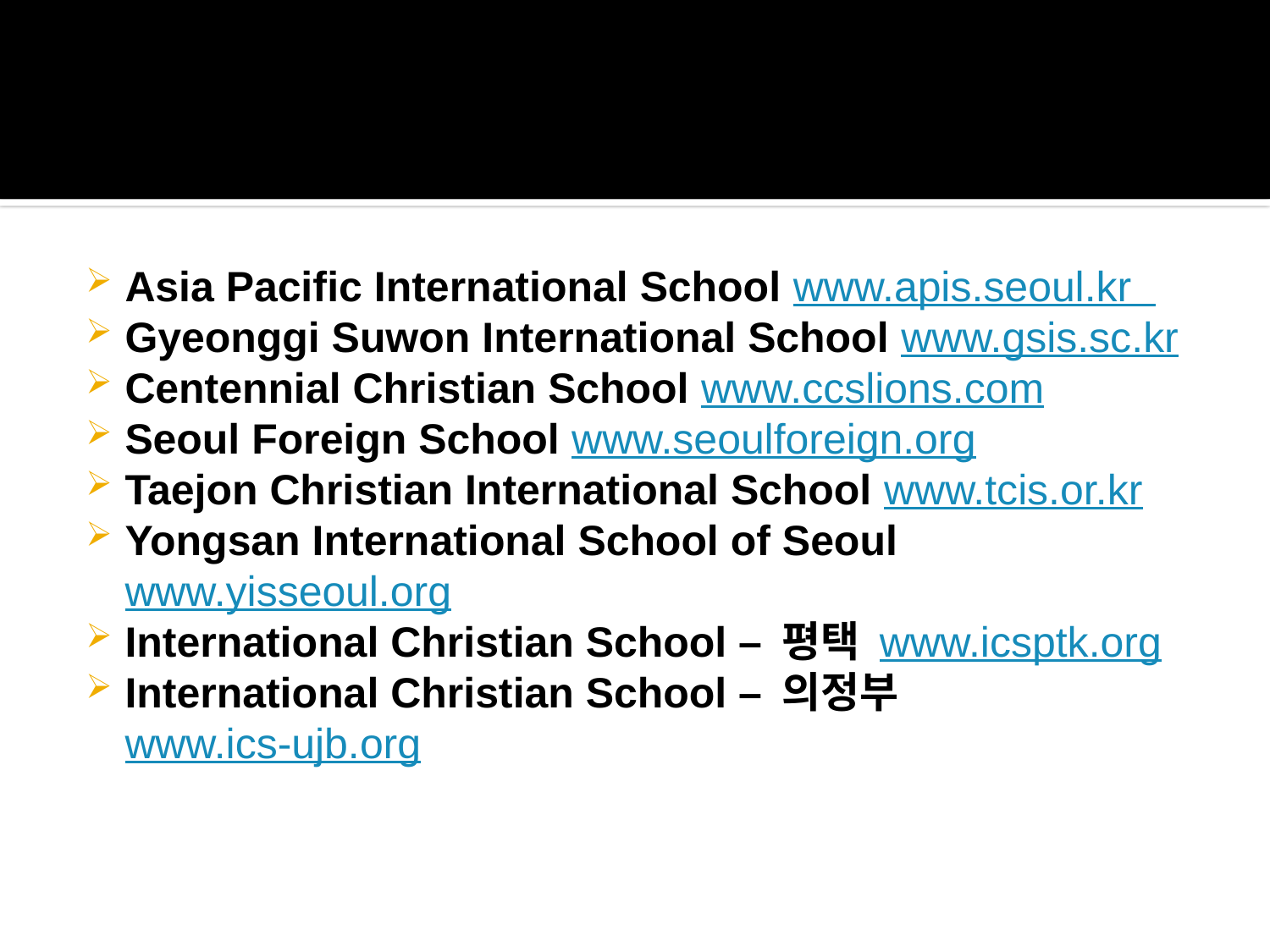

#
Asia Pacific International School www.apis.seoul.kr
Gyeonggi Suwon International School www.gsis.sc.kr
Centennial Christian School www.ccslions.com
Seoul Foreign School www.seoulforeign.org
Taejon Christian International School www.tcis.or.kr
Yongsan International School of Seoul www.yisseoul.org
International Christian School – 평택 www.icsptk.org
International Christian School – 의정부 www.ics-ujb.org